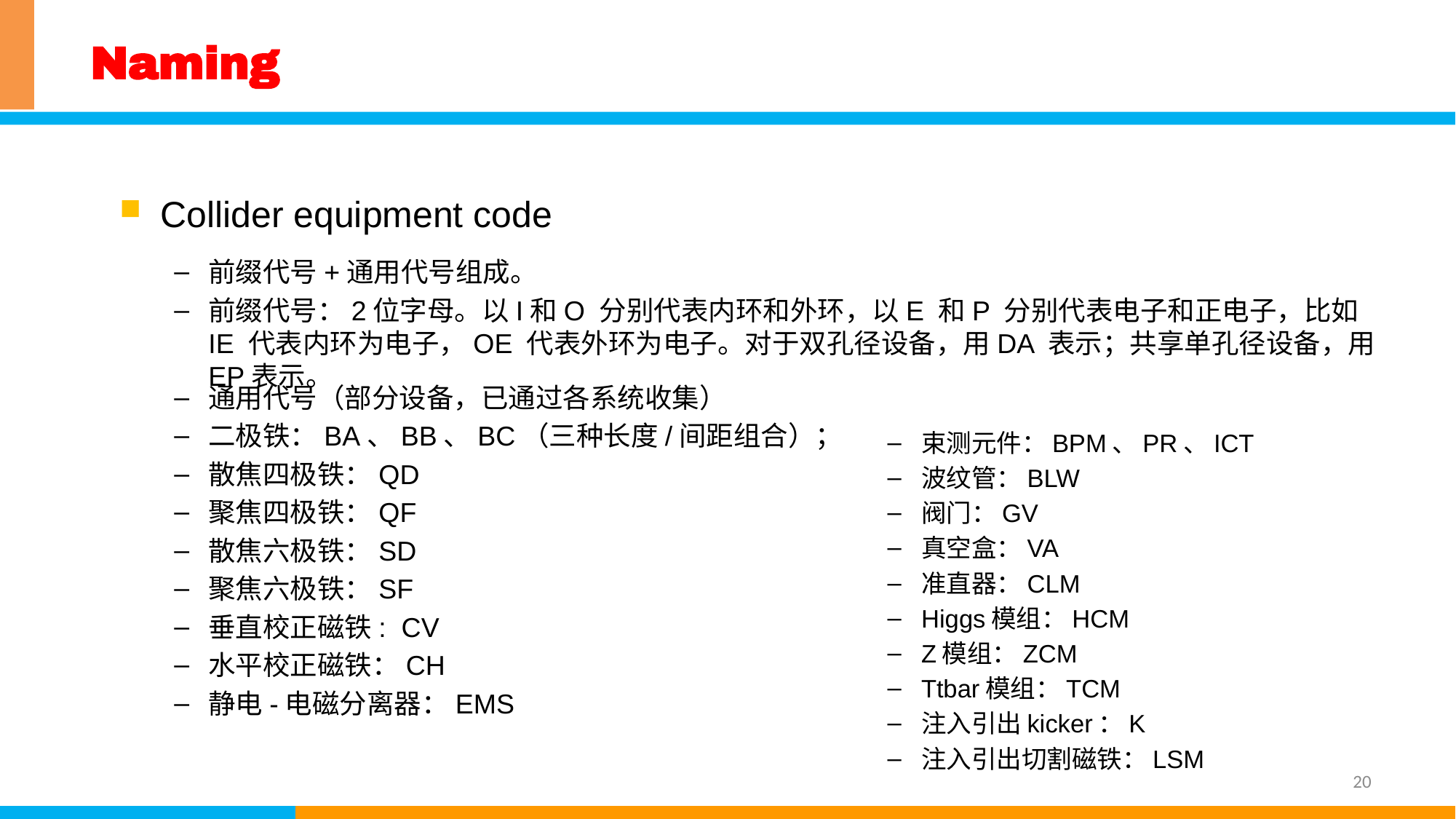

# Naming
Collider equipment code
前缀代号+通用代号组成。
前缀代号：2位字母。以I和O 分别代表内环和外环，以E 和P 分别代表电子和正电子，比如IE 代表内环为电子，OE 代表外环为电子。对于双孔径设备，用DA 表示；共享单孔径设备，用EP表示。
通用代号（部分设备，已通过各系统收集）
二极铁：BA、BB、BC（三种长度/间距组合）；
散焦四极铁：QD
聚焦四极铁：QF
散焦六极铁：SD
聚焦六极铁：SF
垂直校正磁铁:  CV
水平校正磁铁：CH
静电-电磁分离器：EMS
束测元件：BPM、PR、ICT
波纹管：BLW
阀门：GV
真空盒：VA
准直器：CLM
Higgs模组：HCM
Z模组：ZCM
Ttbar模组：TCM
注入引出kicker：K
注入引出切割磁铁：LSM
20